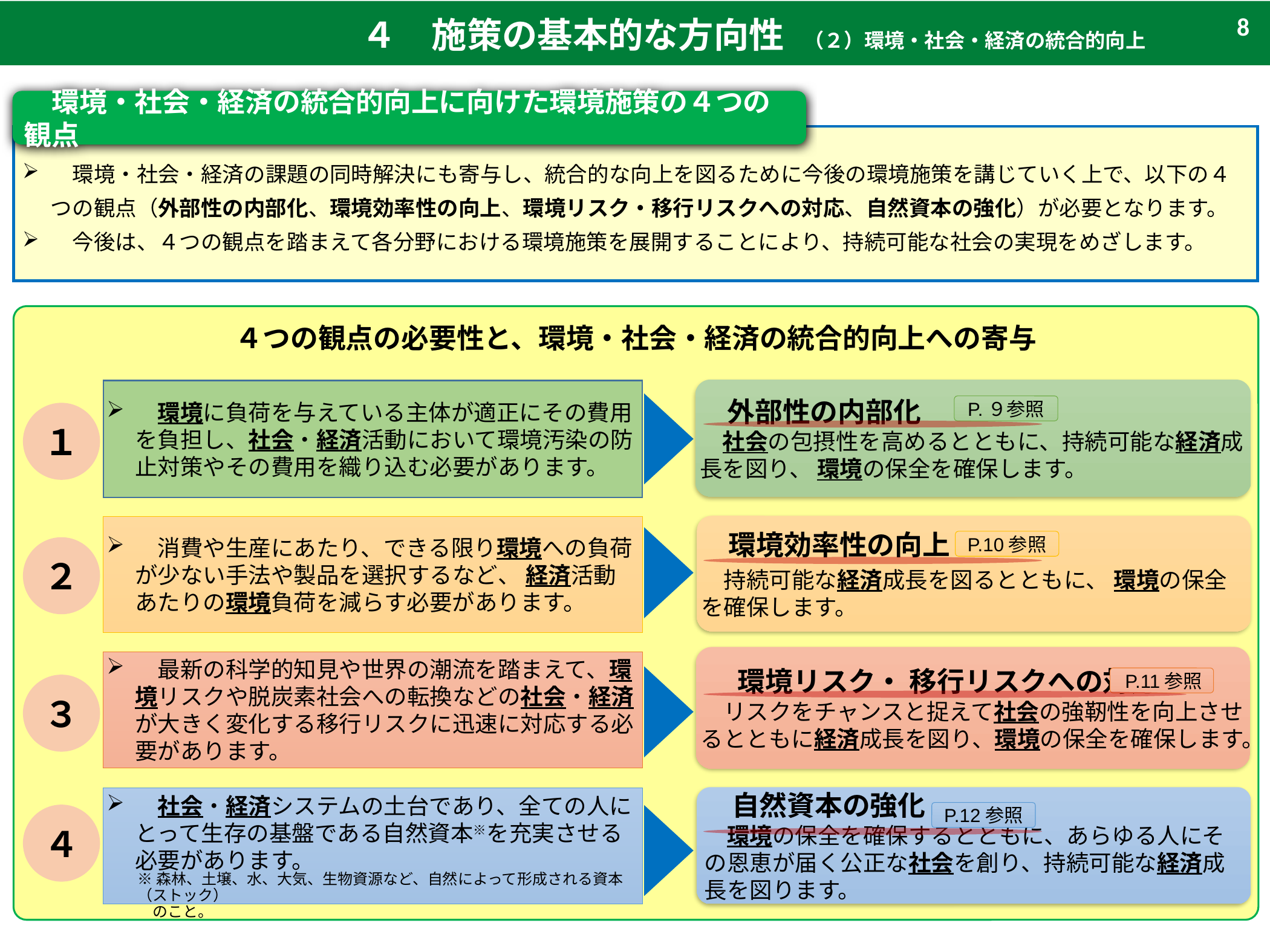

４　施策の基本的な方向性　（２）環境・社会・経済の統合的向上
8
　環境・社会・経済の統合的向上に向けた環境施策の４つの観点
　環境・社会・経済の課題の同時解決にも寄与し、統合的な向上を図るために今後の環境施策を講じていく上で、以下の４つの観点（外部性の内部化、環境効率性の向上、環境リスク・移行リスクへの対応、自然資本の強化）が必要となります。
　今後は、４つの観点を踏まえて各分野における環境施策を展開することにより、持続可能な社会の実現をめざします。

４つの観点の必要性と、環境・社会・経済の統合的向上への寄与
　外部性の内部化
　社会の包摂性を高めるとともに、持続可能な経済成長を図り、 環境の保全を確保します。
　環境に負荷を与えている主体が適正にその費用を負担し、社会・経済活動において環境汚染の防止対策やその費用を織り込む必要があります。
P.９参照
１

　環境効率性の向上

　持続可能な経済成長を図るとともに、 環境の保全を確保します。
　消費や生産にあたり、できる限り環境への負荷が少ない手法や製品を選択するなど、 経済活動あたりの環境負荷を減らす必要があります。
P.10参照
２

 　環境リスク・ 移行リスクへの対応
　リスクをチャンスと捉えて社会の強靭性を向上させるとともに経済成長を図り、環境の保全を確保します。
　最新の科学的知見や世界の潮流を踏まえて、環境リスクや脱炭素社会への転換などの社会・経済が大きく変化する移行リスクに迅速に対応する必要があります。
  P.11参照
３

　自然資本の強化
　環境の保全を確保するとともに、あらゆる人にその恩恵が届く公正な社会を創り、持続可能な経済成長を図ります。
　社会・経済システムの土台であり、全ての人にとって生存の基盤である自然資本※を充実させる必要があります。

P.12参照
４

※森林、土壌、水、大気、生物資源など、自然によって形成される資本（ストック）
　のこと。